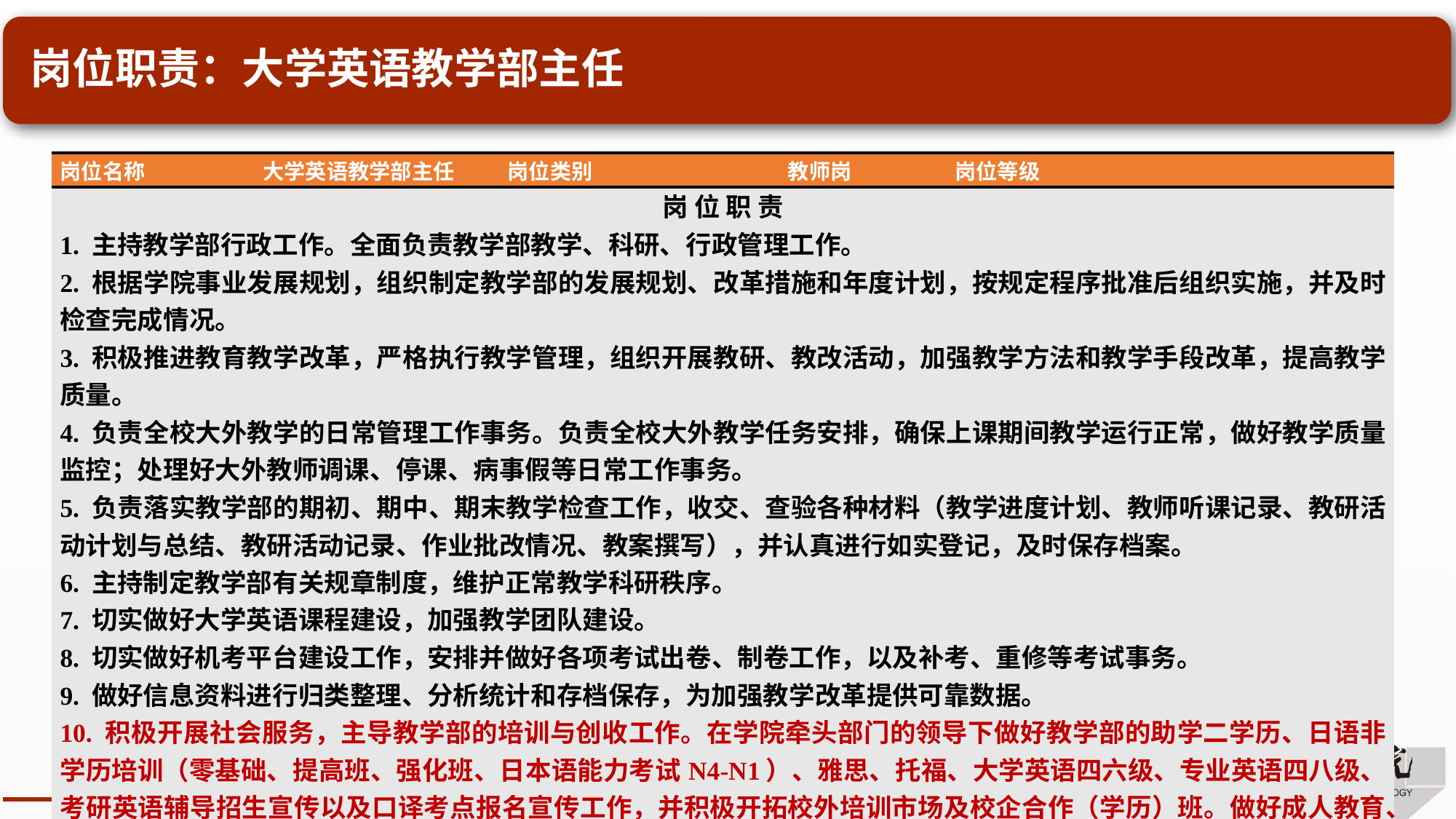

# 岗位职责：大学英语教学部主任
| 岗位名称 | 大学英语教学部主任 | 岗位类别 | 教师岗 | 岗位等级 |  |
| --- | --- | --- | --- | --- | --- |
| 岗 位 职 责 1. 主持教学部行政工作。全面负责教学部教学、科研、行政管理工作。 2. 根据学院事业发展规划，组织制定教学部的发展规划、改革措施和年度计划，按规定程序批准后组织实施，并及时检查完成情况。 3. 积极推进教育教学改革，严格执行教学管理，组织开展教研、教改活动，加强教学方法和教学手段改革，提高教学质量。 4. 负责全校大外教学的日常管理工作事务。负责全校大外教学任务安排，确保上课期间教学运行正常，做好教学质量监控；处理好大外教师调课、停课、病事假等日常工作事务。 5. 负责落实教学部的期初、期中、期末教学检查工作，收交、查验各种材料（教学进度计划、教师听课记录、教研活动计划与总结、教研活动记录、作业批改情况、教案撰写），并认真进行如实登记，及时保存档案。 6. 主持制定教学部有关规章制度，维护正常教学科研秩序。 7. 切实做好大学英语课程建设，加强教学团队建设。 8. 切实做好机考平台建设工作，安排并做好各项考试出卷、制卷工作，以及补考、重修等考试事务。 9. 做好信息资料进行归类整理、分析统计和存档保存，为加强教学改革提供可靠数据。 10. 积极开展社会服务，主导教学部的培训与创收工作。在学院牵头部门的领导下做好教学部的助学二学历、日语非学历培训（零基础、提高班、强化班、日本语能力考试N4-N1）、雅思、托福、大学英语四六级、专业英语四八级、考研英语辅导招生宣传以及口译考点报名宣传工作，并积极开拓校外培训市场及校企合作（学历）班。做好成人教育、助学二学历、非学历培训的日常教学运行、教学质量监控和课程建设工作。 11. 完成学院规定的教学和科研工作量。 12. 完成学院交办的其它工作。 |  |  |  |  |  |